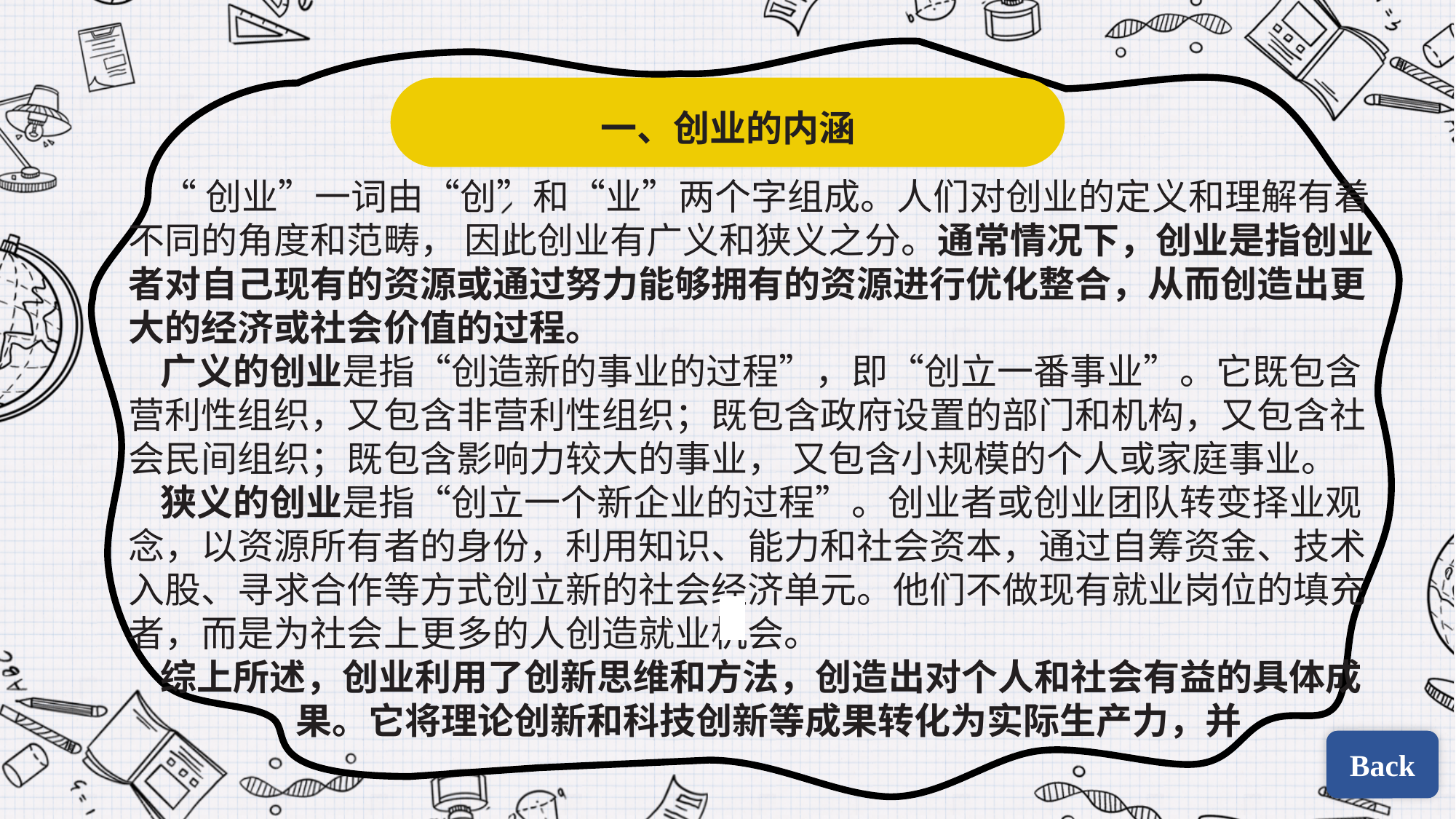

一、创业的内涵
“创业”一词由“创”和“业”两个字组成。人们对创业的定义和理解有着不同的角度和范畴， 因此创业有广义和狭义之分。通常情况下，创业是指创业者对自己现有的资源或通过努力能够拥有的资源进行优化整合，从而创造出更大的经济或社会价值的过程。
广义的创业是指“创造新的事业的过程”，即“创立一番事业”。它既包含营利性组织，又包含非营利性组织；既包含政府设置的部门和机构，又包含社会民间组织；既包含影响力较大的事业， 又包含小规模的个人或家庭事业。
狭义的创业是指“创立一个新企业的过程”。创业者或创业团队转变择业观念，以资源所有者的身份，利用知识、能力和社会资本，通过自筹资金、技术入股、寻求合作等方式创立新的社会经济单元。他们不做现有就业岗位的填充者，而是为社会上更多的人创造就业机会。
综上所述，创业利用了创新思维和方法，创造出对个人和社会有益的具体成fffffffffffff果。它将理论创新和科技创新等成果转化为实际生产力，并
|  |  |
| --- | --- |
|  |  |

Back